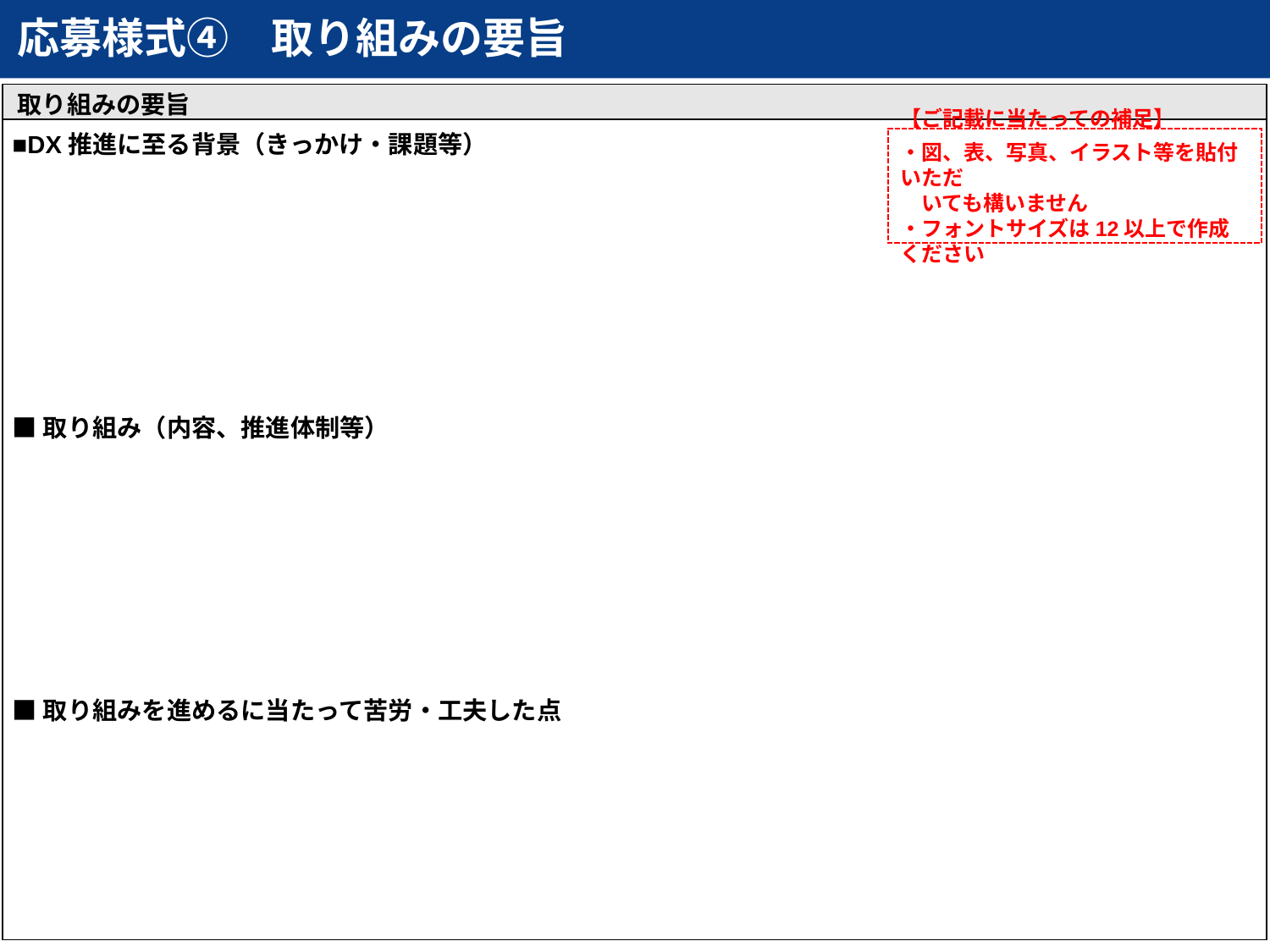

# 応募様式④　取り組みの要旨
取り組みの要旨
■DX推進に至る背景（きっかけ・課題等）

■取り組み（内容、推進体制等）

■取り組みを進めるに当たって苦労・工夫した点

【ご記載に当たっての補足】

・図、表、写真、イラスト等を貼付いただ
　いても構いません
・フォントサイズは12以上で作成ください